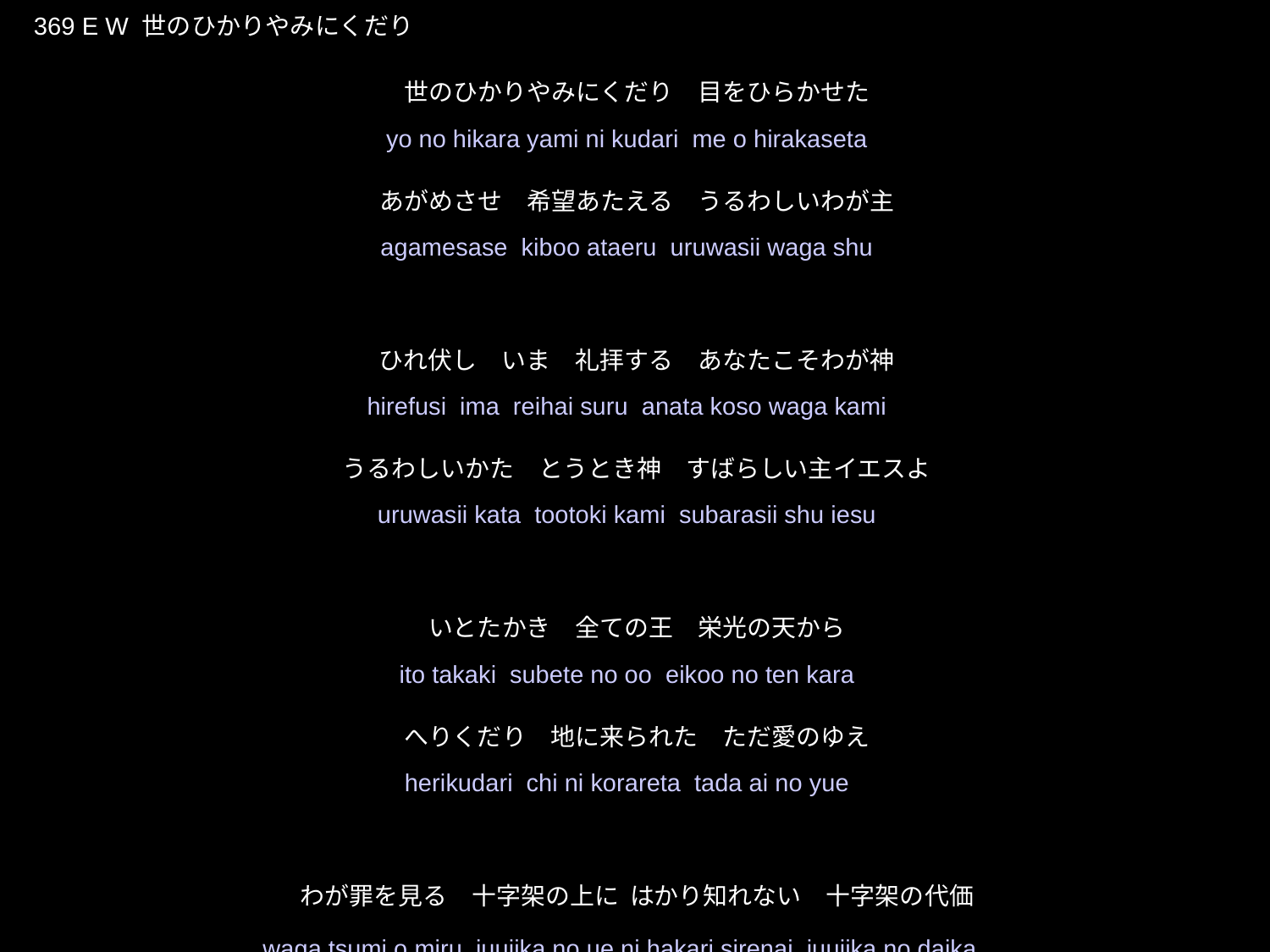

よのひかりやみにくだり
★W
369 E W 世のひかりやみにくだり
世のひかりやみにくだり　目をひらかせた
あがめさせ　希望あたえる　うるわしいわが主
ひれ伏し　いま　礼拝する　あなたこそわが神
うるわしいかた　とうとき神　すばらしい主イエスよ
いとたかき　全ての王　栄光の天から
へりくだり　地に来られた　ただ愛のゆえ
わが罪を見る　十字架の上に  はかり知れない　十字架の代価
★５
yo no hikara yami ni kudari  me o hirakaseta
agamesase  kiboo ataeru  uruwasii waga shu
hirefusi  ima  reihai suru  anata koso waga kami
uruwasii kata  tootoki kami  subarasii shu iesu
ito takaki  subete no oo  eikoo no ten kara
herikudari  chi ni korareta  tada ai no yue
waga tsumi o miru  juujika no ue ni hakari sirenai  juujika no daika